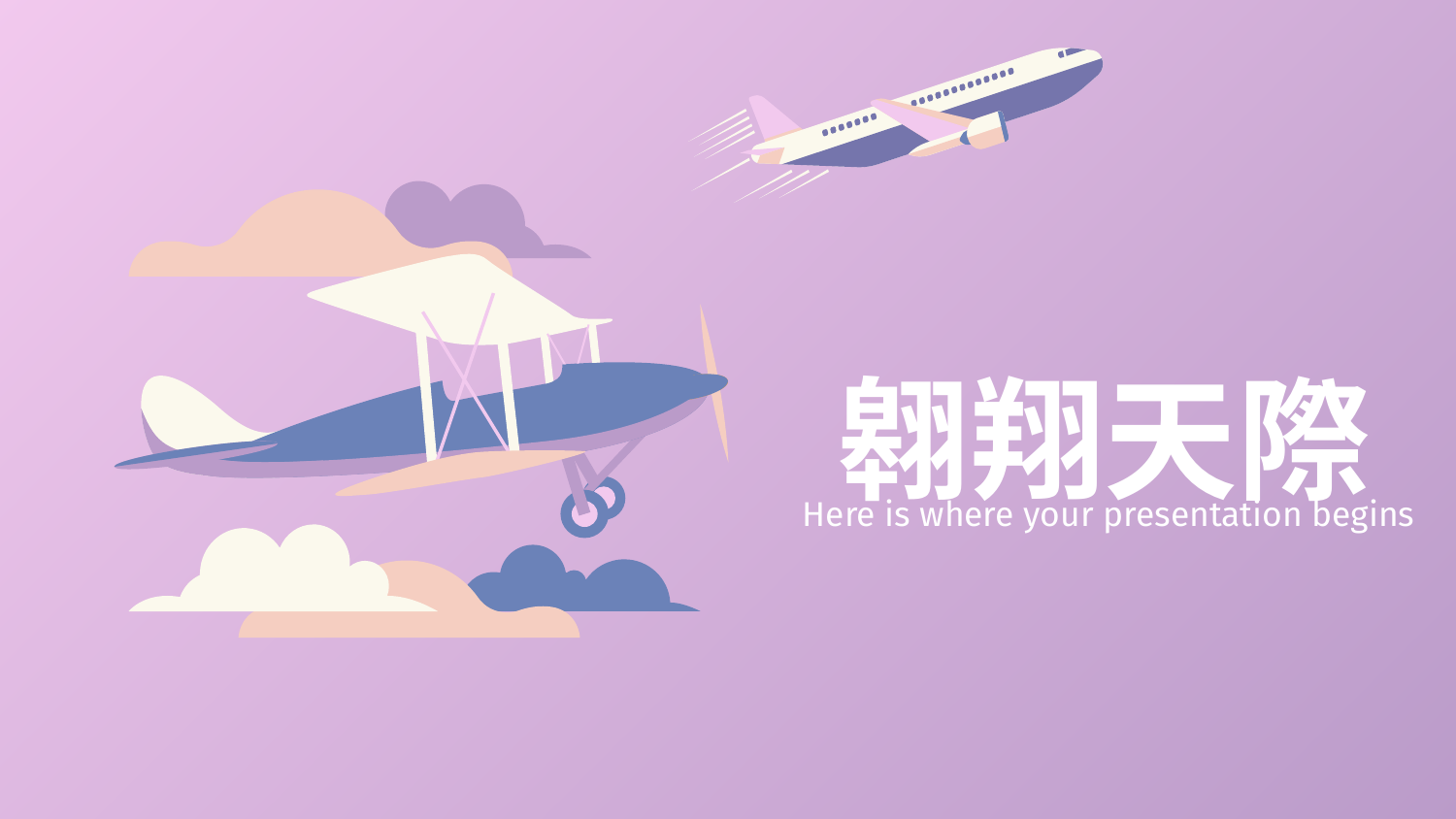

翱翔天際
Here is where your presentation begins